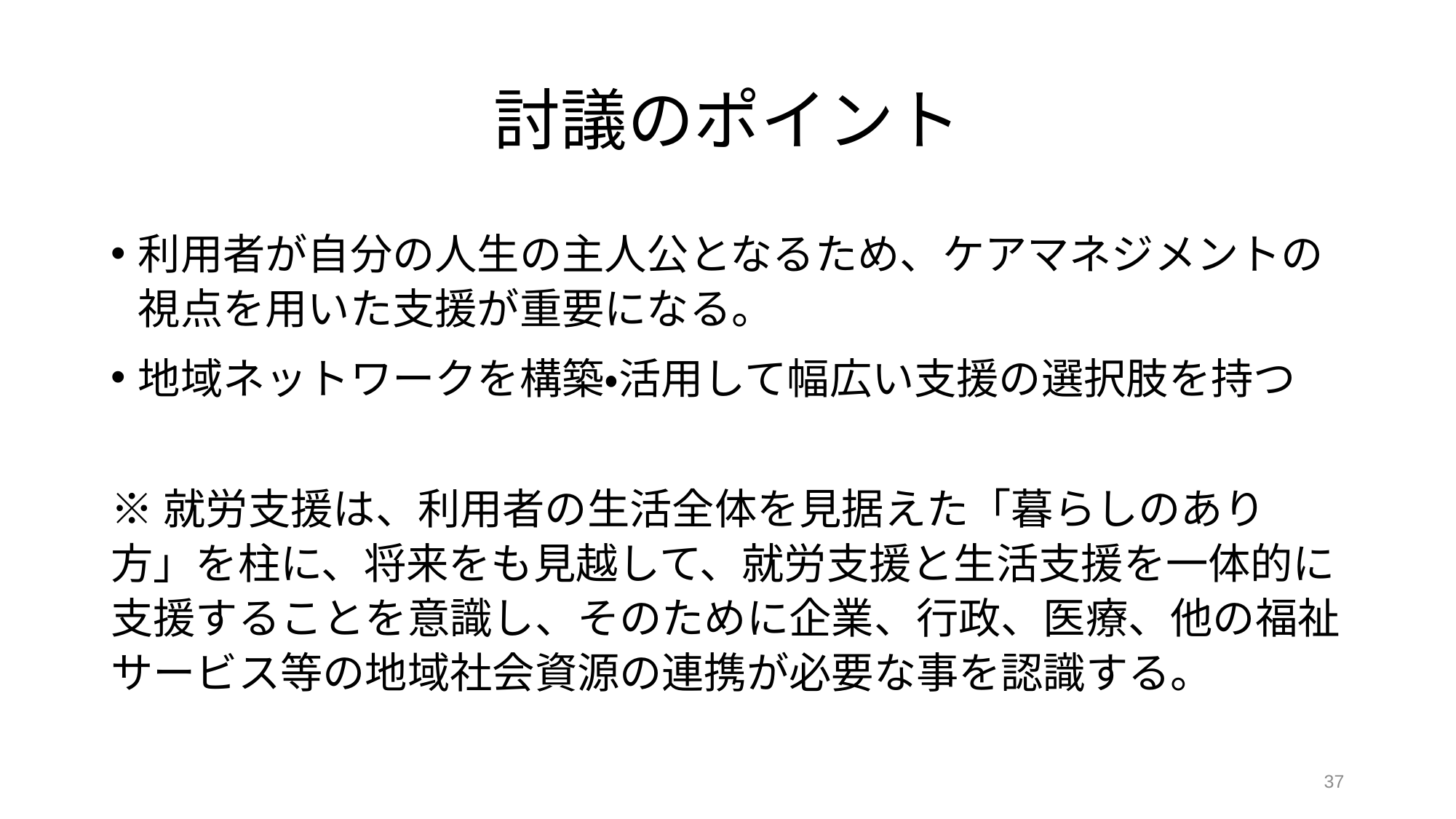

# 討議のポイント
利用者が自分の人生の主人公となるため、ケアマネジメントの視点を用いた支援が重要になる。
地域ネットワークを構築・活用して幅広い支援の選択肢を持つ

※就労支援は、利用者の生活全体を見据えた「暮らしのあり方」を柱に、将来をも見越して、就労支援と生活支援を一体的に支援することを意識し、そのために企業、行政、医療、他の福祉サービス等の地域社会資源の連携が必要な事を認識する。
37